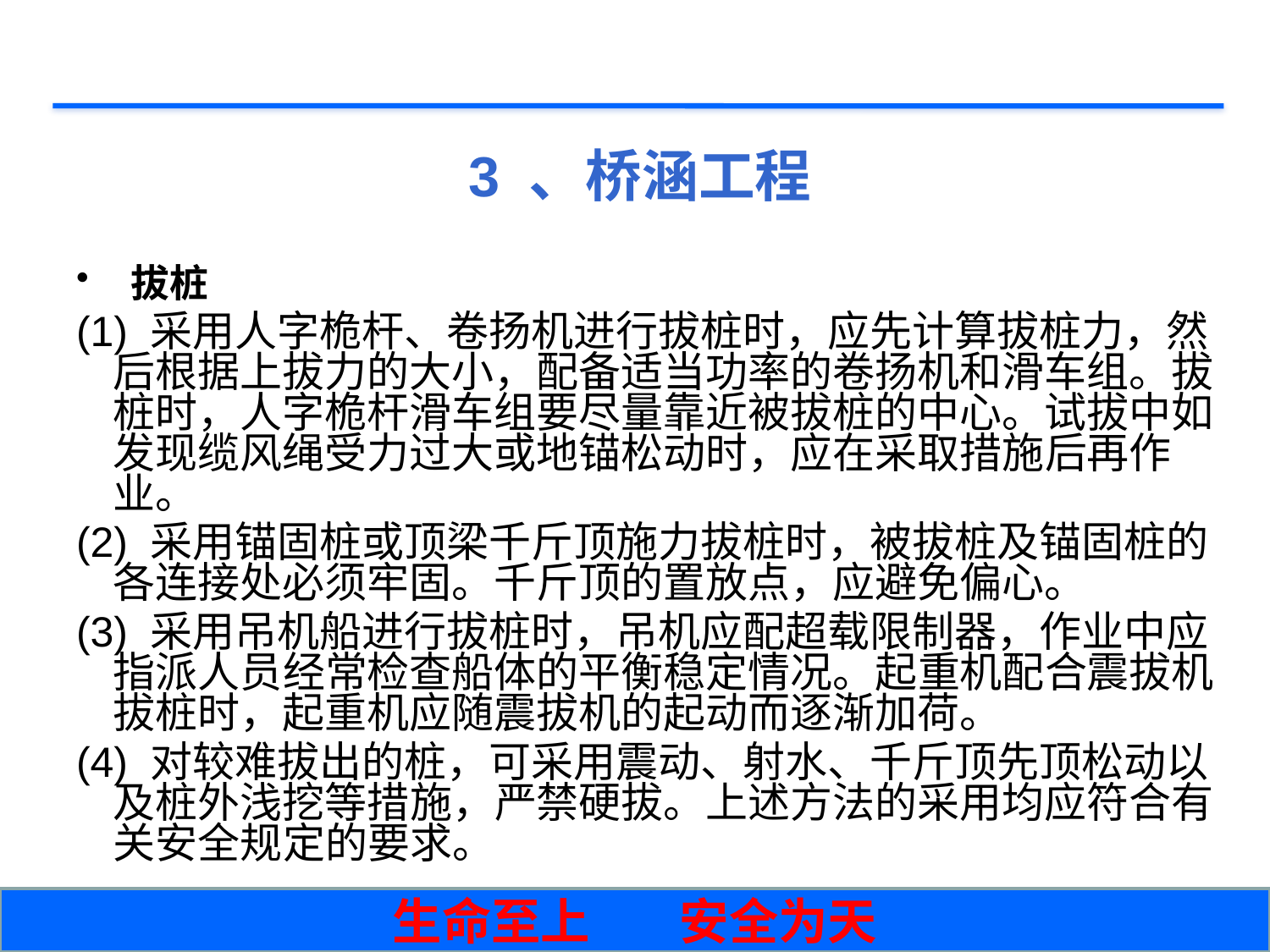

# 3 、桥涵工程
 拔桩
(1) 采用人字桅杆、卷扬机进行拔桩时，应先计算拔桩力，然后根据上拔力的大小，配备适当功率的卷扬机和滑车组。拔桩时，人字桅杆滑车组要尽量靠近被拔桩的中心。试拔中如发现缆风绳受力过大或地锚松动时，应在采取措施后再作业。
(2) 采用锚固桩或顶梁千斤顶施力拔桩时，被拔桩及锚固桩的各连接处必须牢固。千斤顶的置放点，应避免偏心。
(3) 采用吊机船进行拔桩时，吊机应配超载限制器，作业中应指派人员经常检查船体的平衡稳定情况。起重机配合震拔机拔桩时，起重机应随震拔机的起动而逐渐加荷。
(4) 对较难拔出的桩，可采用震动、射水、千斤顶先顶松动以及桩外浅挖等措施，严禁硬拔。上述方法的采用均应符合有关安全规定的要求。